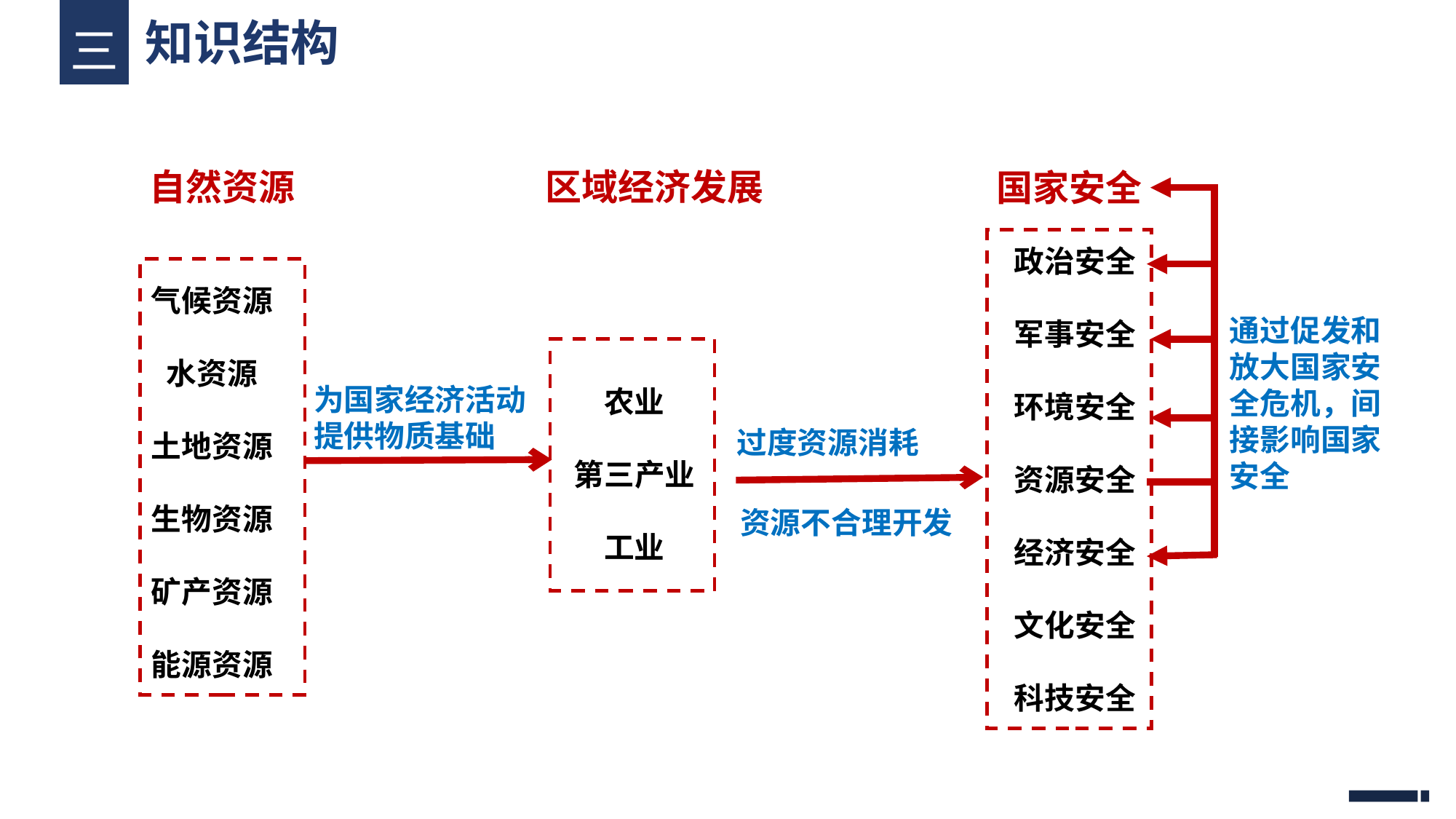

知识结构
三
区域经济发展
自然资源
国家安全
气候资源

水资源

土地资源

生物资源

矿产资源

能源资源
农业

第三产业

工业
政治安全

军事安全

环境安全

资源安全

经济安全

文化安全

科技安全

通过促发和放大国家安全危机，间接影响国家安全

为国家经济活动提供物质基础

过度资源消耗
资源不合理开发